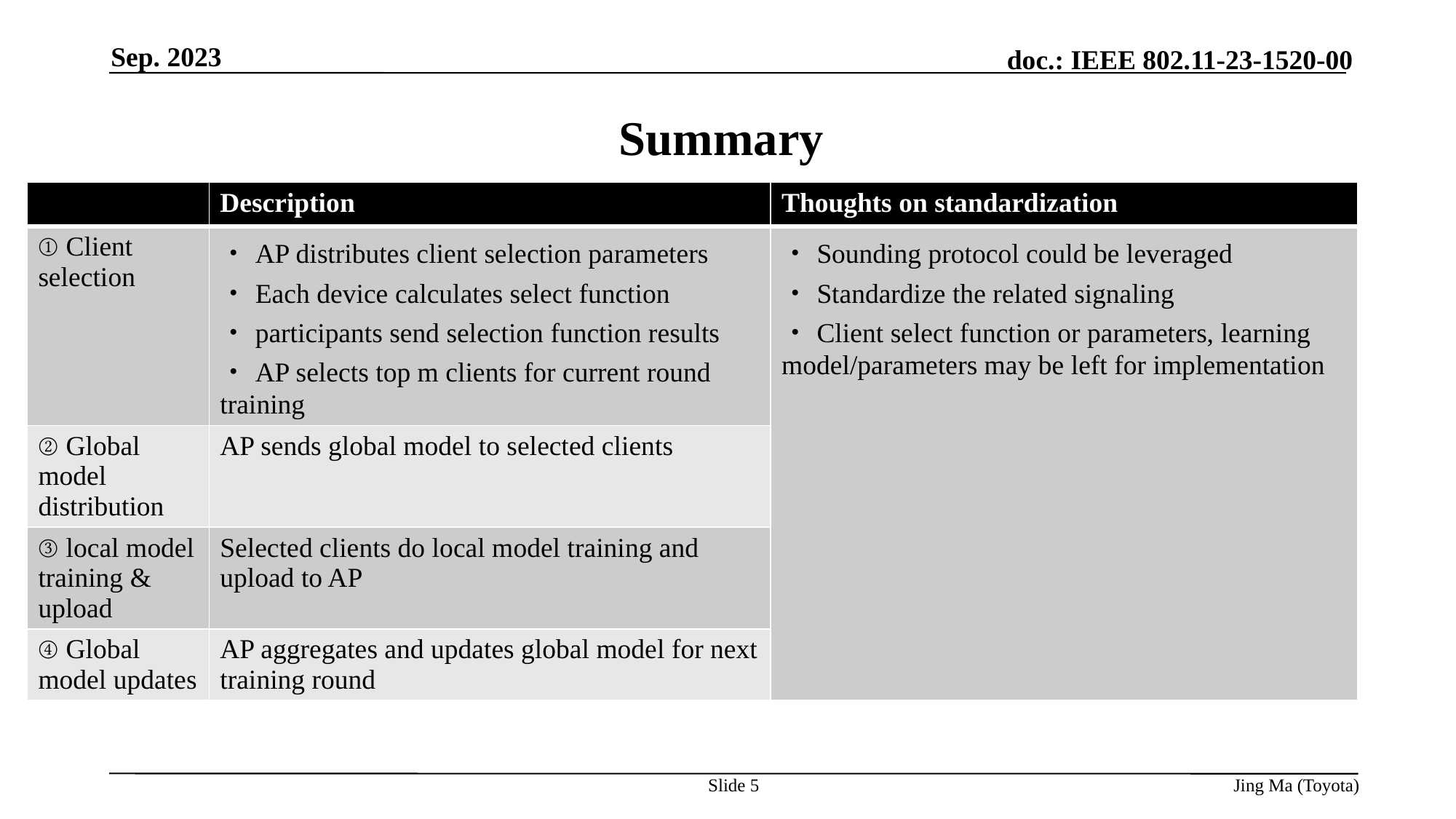

Sep. 2023
# Summary
|  | Description | Thoughts on standardization |
| --- | --- | --- |
| ① Client selection | ・AP distributes client selection parameters ・Each device calculates select function ・participants send selection function results ・AP selects top m clients for current round training | ・Sounding protocol could be leveraged ・Standardize the related signaling ・Client select function or parameters, learning model/parameters may be left for implementation |
| ② Global model distribution | AP sends global model to selected clients |  |
| ③ local model training & upload | Selected clients do local model training and upload to AP |  |
| ④ Global model updates | AP aggregates and updates global model for next training round |  |
Slide 5
Jing Ma (Toyota)